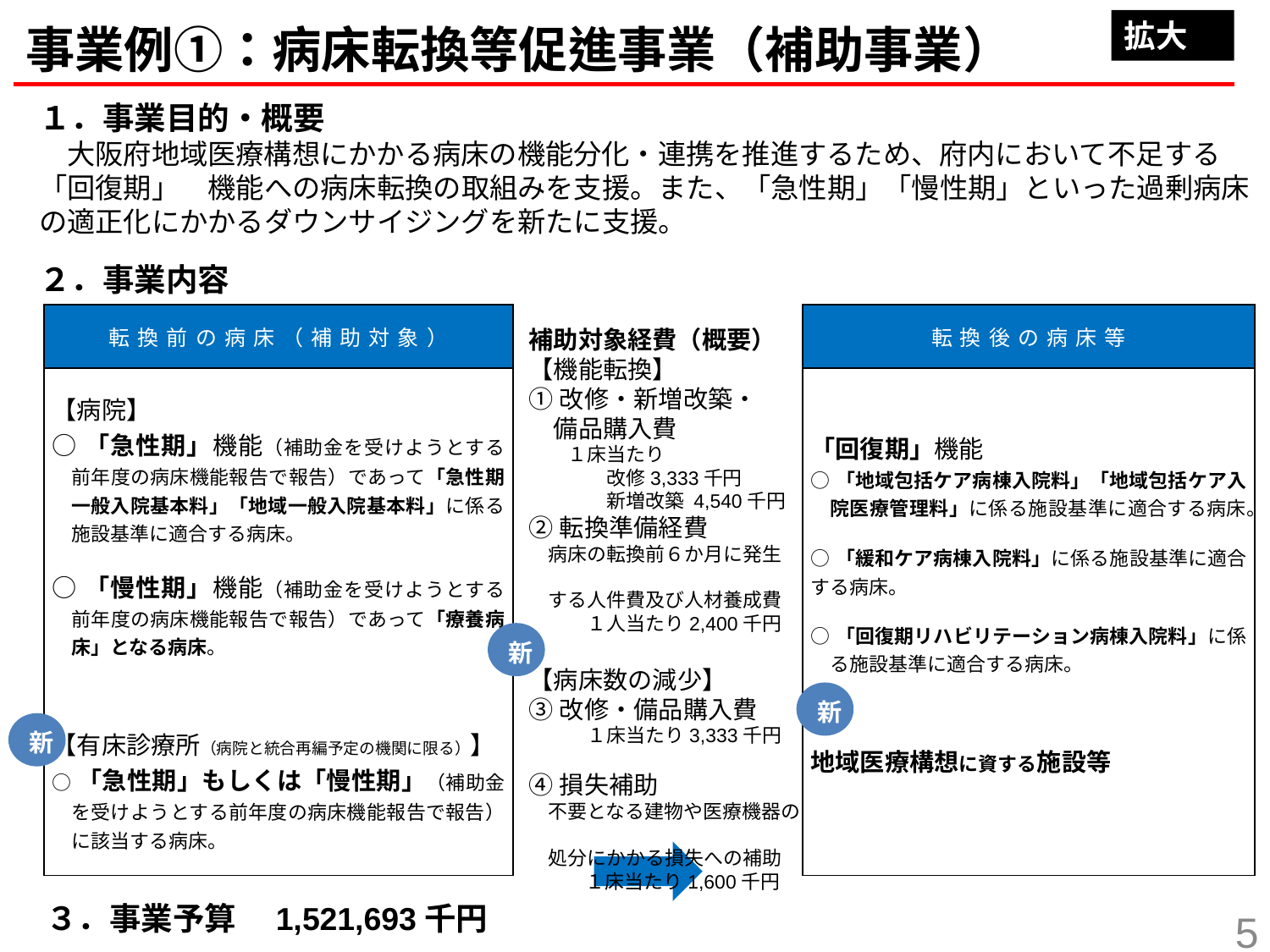

拡大
事業例①：病床転換等促進事業（補助事業）
１．事業目的・概要
　大阪府地域医療構想にかかる病床の機能分化・連携を推進するため、府内において不足する「回復期」　機能への病床転換の取組みを支援。また、「急性期」「慢性期」といった過剰病床の適正化にかかるダウンサイジングを新たに支援。

２．事業内容
| 転換前の病床（補助対象） |  | 転換後の病床等 |
| --- | --- | --- |
| 【病院】 ○「急性期」機能（補助金を受けようとする前年度の病床機能報告で報告）であって「急性期一般入院基本料」「地域一般入院基本料」に係る施設基準に適合する病床。   ○「慢性期」機能（補助金を受けようとする前年度の病床機能報告で報告）であって「療養病床」となる病床。 【有床診療所（病院と統合再編予定の機関に限る）】 ○「急性期」もしくは「慢性期」（補助金を受けようとする前年度の病床機能報告で報告）に該当する病床。 |  | 「回復期」機能 ○「地域包括ケア病棟入院料」「地域包括ケア入院医療管理料」に係る施設基準に適合する病床。   ○「緩和ケア病棟入院料」に係る施設基準に適合する病床。   ○「回復期リハビリテーション病棟入院料」に係る施設基準に適合する病床。 地域医療構想に資する施設等 |
補助対象経費（概要）【機能転換】
①改修・新増改築・
　備品購入費
　　１床当たり
　　　　改修3,333千円
　　　　新増改築 4,540千円
②転換準備経費
　病床の転換前６か月に発生
　する人件費及び人材養成費
　　　１人当たり2,400千円

【病床数の減少】
③改修・備品購入費
　　　１床当たり3,333千円

④損失補助
　不要となる建物や医療機器の
　処分にかかる損失への補助
   　　１床当たり1,600千円
新
新

新

３．事業予算　1,521,693千円
5